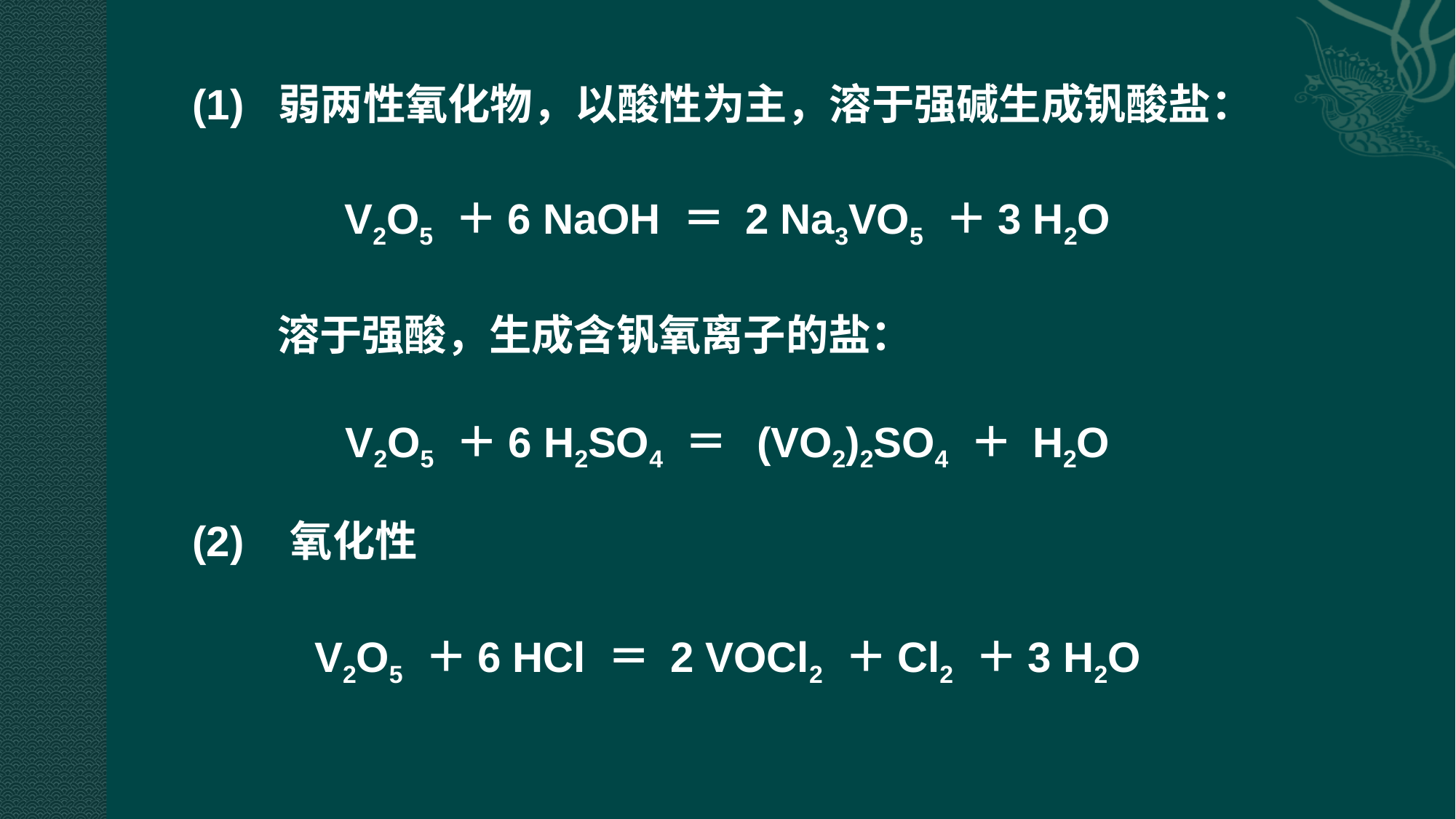

(1)  弱两性氧化物，以酸性为主，溶于强碱生成钒酸盐：
V2O5 ＋6 NaOH ＝ 2 Na3VO5 ＋3 H2O
　　溶于强酸，生成含钒氧离子的盐：
V2O5 ＋6 H2SO4 ＝  (VO2)2SO4 ＋ H2O
(2)   氧化性
V2O5 ＋6 HCl ＝ 2 VOCl2 ＋Cl2 ＋3 H2O